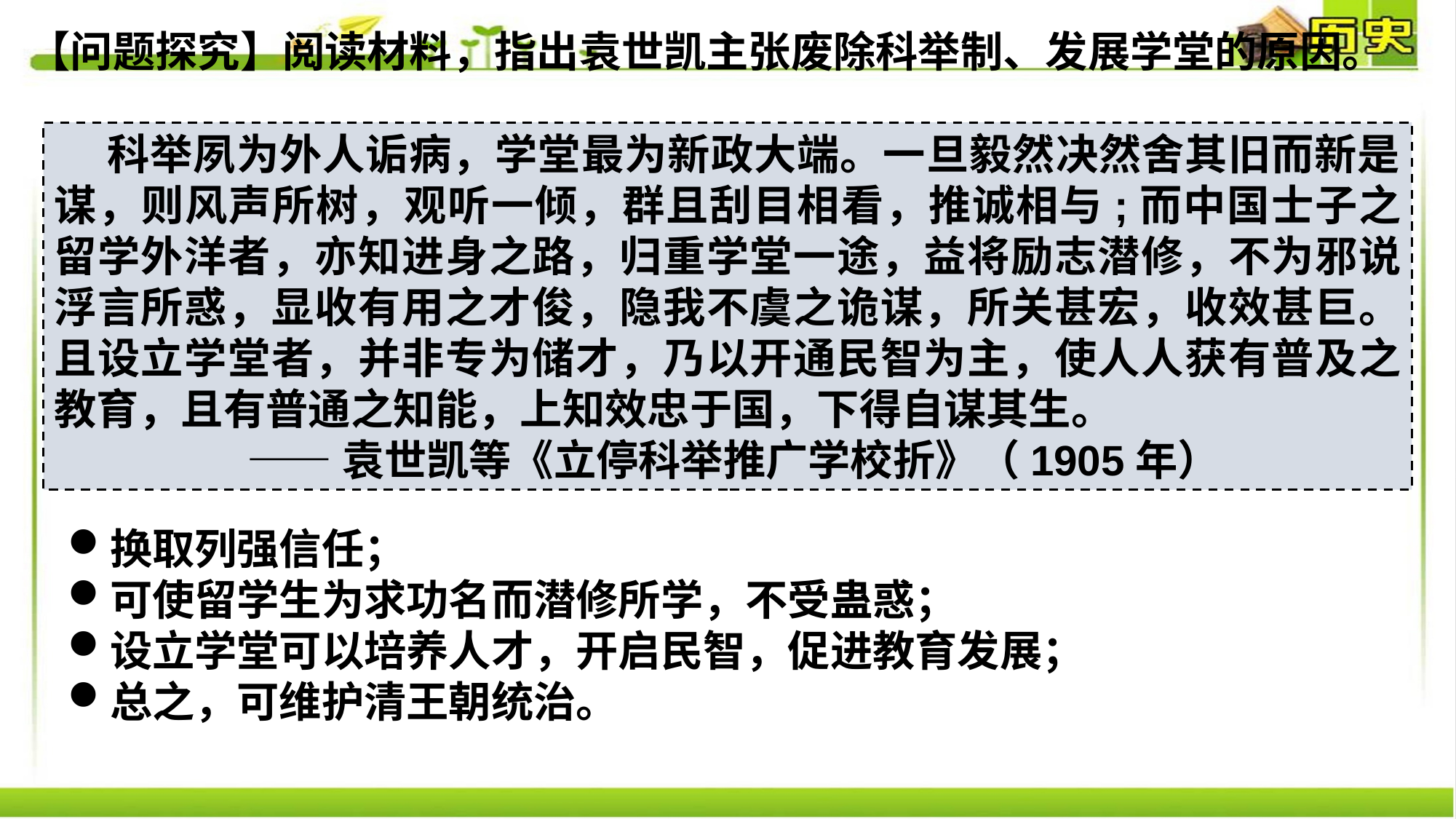

【问题探究】阅读材料，指出袁世凯主张废除科举制、发展学堂的原因。
    科举夙为外人诟病，学堂最为新政大端。一旦毅然决然舍其旧而新是谋，则风声所树，观听一倾，群且刮目相看，推诚相与;而中国士子之留学外洋者，亦知进身之路，归重学堂一途，益将励志潜修，不为邪说浮言所惑，显收有用之才俊，隐我不虞之诡谋，所关甚宏，收效甚巨。且设立学堂者，并非专为储才，乃以开通民智为主，使人人获有普及之教育，且有普通之知能，上知效忠于国，下得自谋其生。
                    ——袁世凯等《立停科举推广学校折》（1905年）
换取列强信任；
可使留学生为求功名而潜修所学，不受蛊惑；
设立学堂可以培养人才，开启民智，促进教育发展；
总之，可维护清王朝统治。